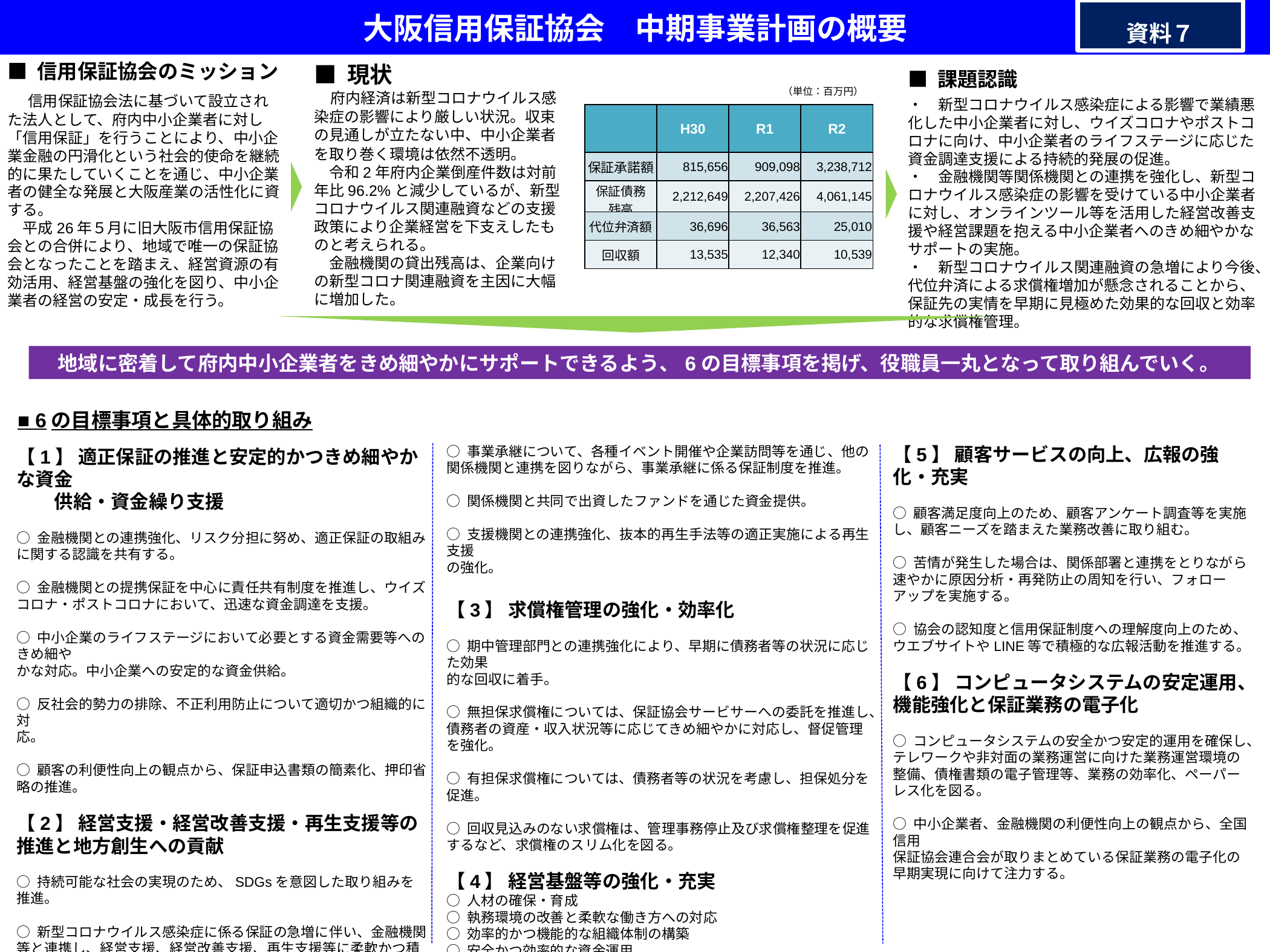

大阪信用保証協会　中期事業計画の概要
資料７
■ 信用保証協会のミッション

　 信用保証協会法に基づいて設立された法人として、府内中小企業者に対し「信用保証」を行うことにより、中小企業金融の円滑化という社会的使命を継続的に果たしていくことを通じ、中小企業者の健全な発展と大阪産業の活性化に資する。
　平成26年５月に旧大阪市信用保証協会との合併により、地域で唯一の保証協会となったことを踏まえ、経営資源の有効活用、経営基盤の強化を図り、中小企業者の経営の安定・成長を行う。
■ 現状
　府内経済は新型コロナウイルス感染症の影響により厳しい状況。収束の見通しが立たない中、中小企業者を取り巻く環境は依然不透明。
　令和2年府内企業倒産件数は対前年比96.2%と減少しているが、新型コロナウイルス関連融資などの支援政策により企業経営を下支えしたものと考えられる。
　金融機関の貸出残高は、企業向けの新型コロナ関連融資を主因に大幅に増加した。

■ 課題認識

・　新型コロナウイルス感染症による影響で業績悪化した中小企業者に対し、ウイズコロナやポストコロナに向け、中小企業者のライフステージに応じた資金調達支援による持続的発展の促進。
・　金融機関等関係機関との連携を強化し、新型コロナウイルス感染症の影響を受けている中小企業者に対し、オンラインツール等を活用した経営改善支援や経営課題を抱える中小企業者へのきめ細やかなサポートの実施。
・　新型コロナウイルス関連融資の急増により今後、代位弁済による求償権増加が懸念されることから、保証先の実情を早期に見極めた効果的な回収と効率的な求償権管理。

（単位：百万円）
|  | H30 | R1 | R2 |
| --- | --- | --- | --- |
| 保証承諾額 | 815,656 | 909,098 | 3,238,712 |
| 保証債務 残高 | 2,212,649 | 2,207,426 | 4,061,145 |
| 代位弁済額 | 36,696 | 36,563 | 25,010 |
| 回収額 | 13,535 | 12,340 | 10,539 |

　地域に密着して府内中小企業者をきめ細やかにサポートできるよう、6の目標事項を掲げ、役職員一丸となって取り組んでいく。
■ 6の目標事項と具体的取り組み
○ 事業承継について、各種イベント開催や企業訪問等を通じ、他の関係機関と連携を図りながら、事業承継に係る保証制度を推進。

○ 関係機関と共同で出資したファンドを通じた資金提供。

○ 支援機関との連携強化、抜本的再生手法等の適正実施による再生支援
の強化。

【3】 求償権管理の強化・効率化

○ 期中管理部門との連携強化により、早期に債務者等の状況に応じた効果
的な回収に着手。

○ 無担保求償権については、保証協会サービサーへの委託を推進し、債務者の資産・収入状況等に応じてきめ細やかに対応し、督促管理を強化。

○ 有担保求償権については、債務者等の状況を考慮し、担保処分を促進。

○ 回収見込みのない求償権は、管理事務停止及び求償権整理を促進するなど、求償権のスリム化を図る。

【4】 経営基盤等の強化・充実
○ 人材の確保・育成
○ 執務環境の改善と柔軟な働き方への対応
○ 効率的かつ機能的な組織体制の構築
○ 安全かつ効率的な資金運用
○ 危機管理
○ コンプライアンス態勢の維持・向上

【1】 適正保証の推進と安定的かつきめ細やかな資金
　　供給・資金繰り支援

○ 金融機関との連携強化、リスク分担に努め、適正保証の取組みに関する認識を共有する。

○ 金融機関との提携保証を中心に責任共有制度を推進し、ウイズコロナ・ポストコロナにおいて、迅速な資金調達を支援。

○ 中小企業のライフステージにおいて必要とする資金需要等へのきめ細や
かな対応。中小企業への安定的な資金供給。

○ 反社会的勢力の排除、不正利用防止について適切かつ組織的に対
応。

○ 顧客の利便性向上の観点から、保証申込書類の簡素化、押印省略の推進。

【2】 経営支援・経営改善支援・再生支援等の推進と地方創生への貢献

○ 持続可能な社会の実現のため、SDGsを意図した取り組みを推進。

○ 新型コロナウイルス感染症に係る保証の急増に伴い、金融機関等と連携し、経営支援、経営改善支援、再生支援等に柔軟かつ積極的に対応。

○ 創業予定者、創業して間もない中小企業者に対する相談体制を拡充し、関係機関との連携を強化して、各種イベントを通じて創業支援を推進。

【5】 顧客サービスの向上、広報の強化・充実

○ 顧客満足度向上のため、顧客アンケート調査等を実施し、顧客ニーズを踏まえた業務改善に取り組む。

○ 苦情が発生した場合は、関係部署と連携をとりながら速やかに原因分析・再発防止の周知を行い、フォローアップを実施する。

○ 協会の認知度と信用保証制度への理解度向上のため、ウエブサイトやLINE等で積極的な広報活動を推進する。

【6】 コンピュータシステムの安定運用、機能強化と保証業務の電子化

○ コンピュータシステムの安全かつ安定的運用を確保し、テレワークや非対面の業務運営に向けた業務運営環境の整備、債権書類の電子管理等、業務の効率化、ペーパーレス化を図る。

○ 中小企業者、金融機関の利便性向上の観点から、全国信用
保証協会連合会が取りまとめている保証業務の電子化の早期実現に向けて注力する。